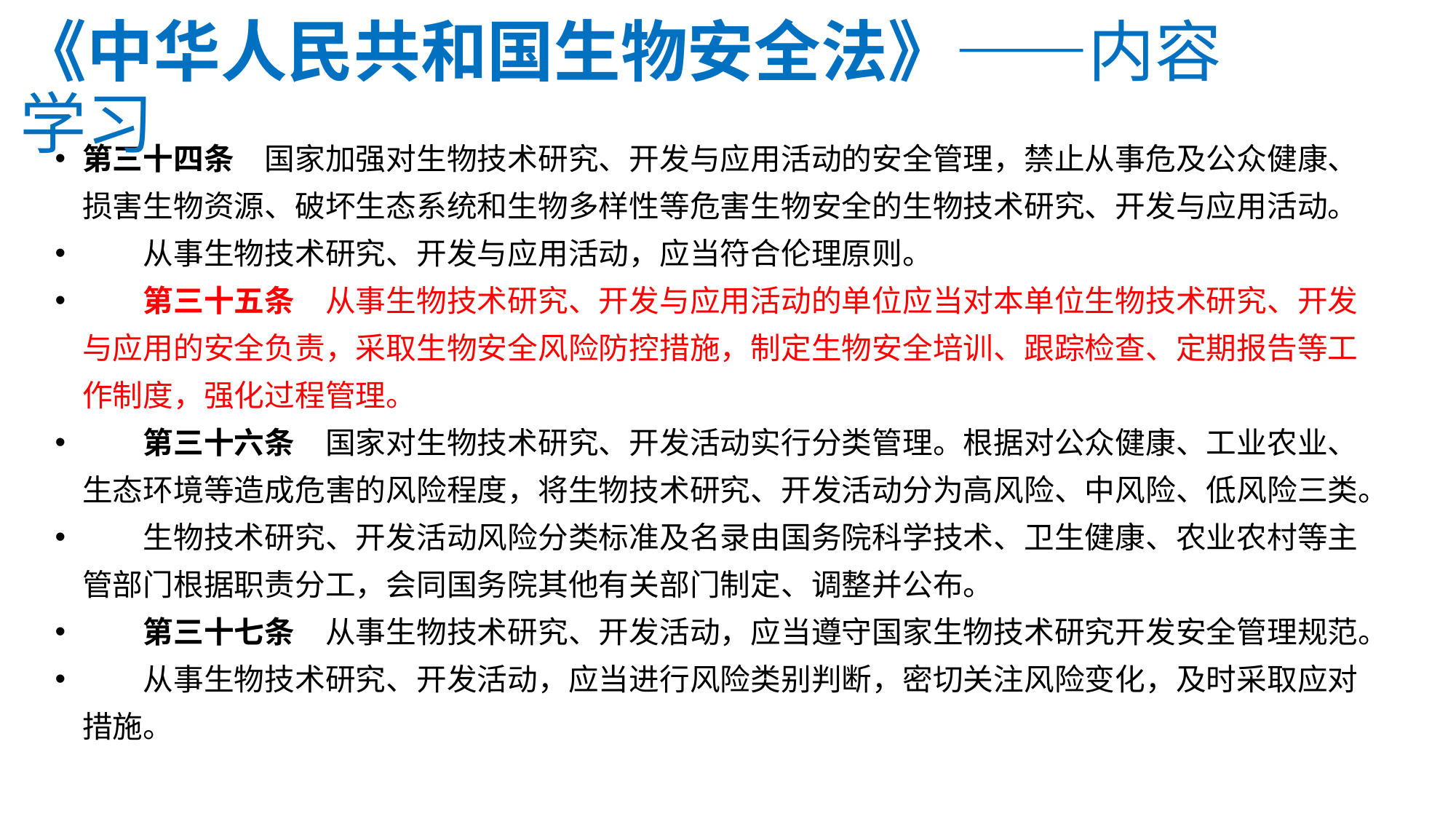

《中华人民共和国生物安全法》——内容学习
第三十四条　国家加强对生物技术研究、开发与应用活动的安全管理，禁止从事危及公众健康、损害生物资源、破坏生态系统和生物多样性等危害生物安全的生物技术研究、开发与应用活动。
　　从事生物技术研究、开发与应用活动，应当符合伦理原则。
　　第三十五条　从事生物技术研究、开发与应用活动的单位应当对本单位生物技术研究、开发与应用的安全负责，采取生物安全风险防控措施，制定生物安全培训、跟踪检查、定期报告等工作制度，强化过程管理。
　　第三十六条　国家对生物技术研究、开发活动实行分类管理。根据对公众健康、工业农业、生态环境等造成危害的风险程度，将生物技术研究、开发活动分为高风险、中风险、低风险三类。
　　生物技术研究、开发活动风险分类标准及名录由国务院科学技术、卫生健康、农业农村等主管部门根据职责分工，会同国务院其他有关部门制定、调整并公布。
　　第三十七条　从事生物技术研究、开发活动，应当遵守国家生物技术研究开发安全管理规范。
　　从事生物技术研究、开发活动，应当进行风险类别判断，密切关注风险变化，及时采取应对措施。

55